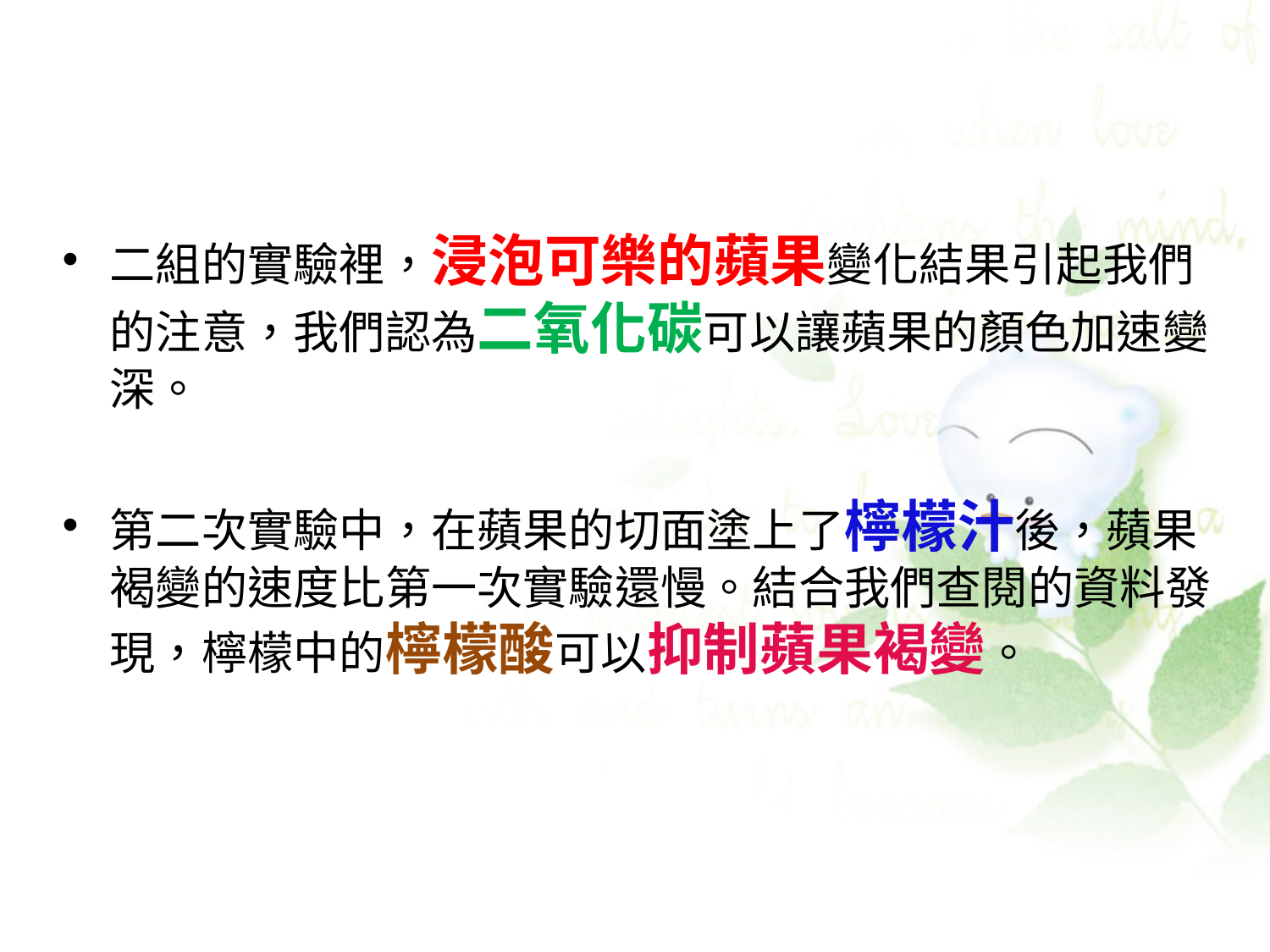

#
二組的實驗裡，浸泡可樂的蘋果變化結果引起我們的注意，我們認為二氧化碳可以讓蘋果的顏色加速變深。

第二次實驗中，在蘋果的切面塗上了檸檬汁後，蘋果褐變的速度比第一次實驗還慢。結合我們查閱的資料發現，檸檬中的檸檬酸可以抑制蘋果褐變。